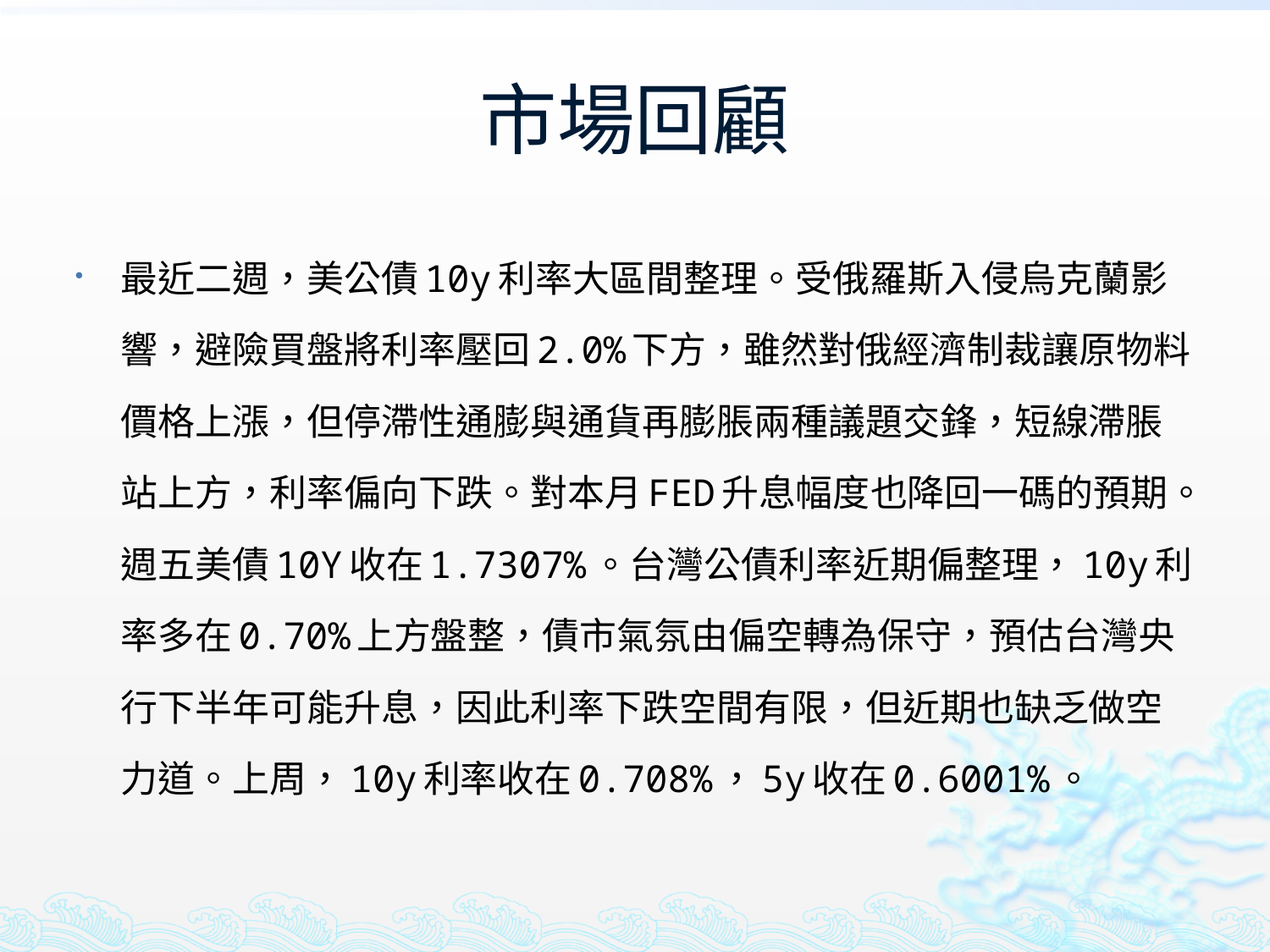

# 市場回顧
最近二週，美公債10y利率大區間整理。受俄羅斯入侵烏克蘭影響，避險買盤將利率壓回2.0%下方，雖然對俄經濟制裁讓原物料價格上漲，但停滯性通膨與通貨再膨脹兩種議題交鋒，短線滯脹站上方，利率偏向下跌。對本月FED升息幅度也降回一碼的預期。週五美債10Y收在1.7307%。台灣公債利率近期偏整理，10y利率多在0.70%上方盤整，債市氣氛由偏空轉為保守，預估台灣央行下半年可能升息，因此利率下跌空間有限，但近期也缺乏做空力道。上周，10y利率收在0.708%，5y收在0.6001%。